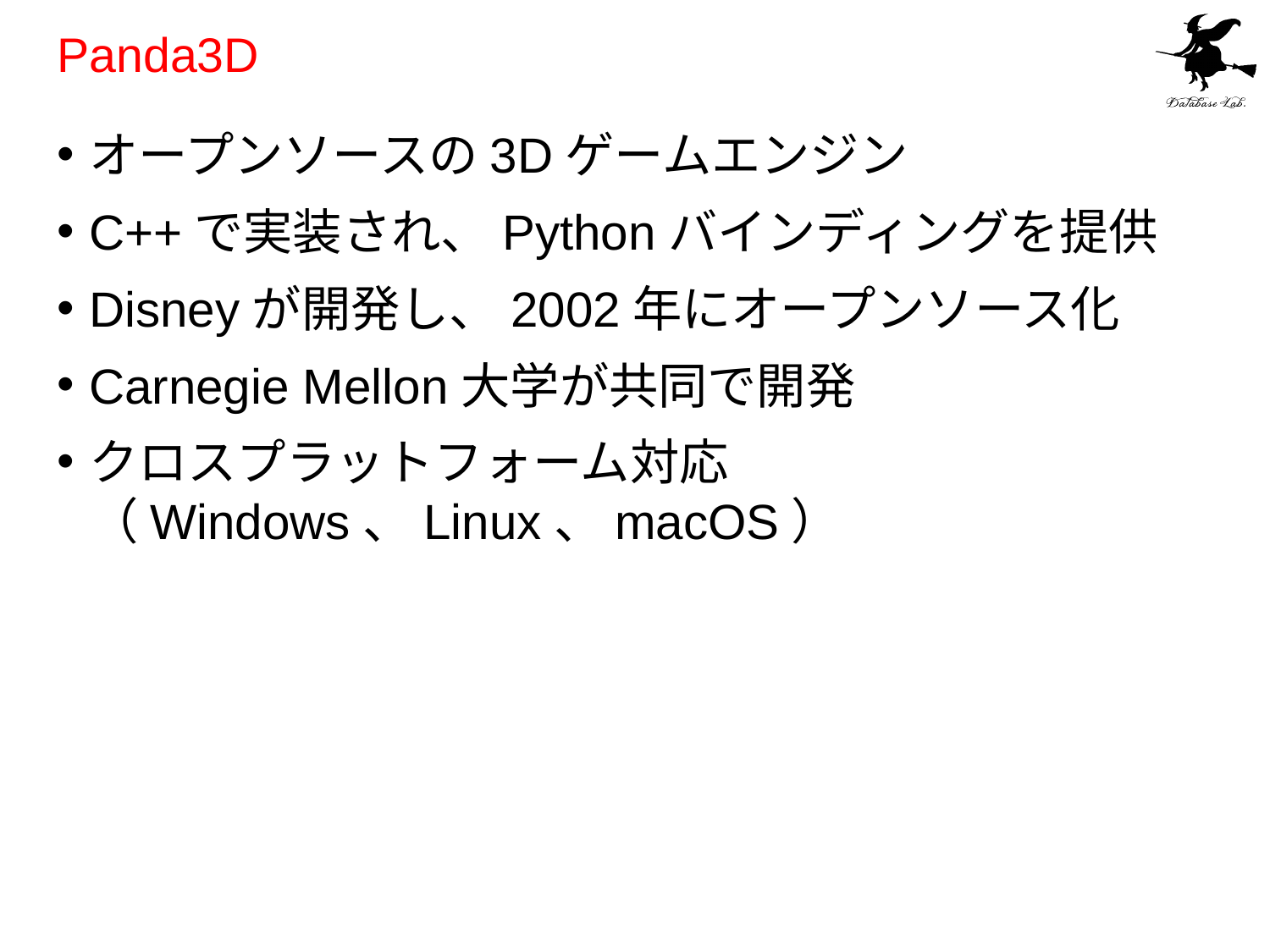

# Panda3D
オープンソースの3Dゲームエンジン
C++で実装され、Pythonバインディングを提供
Disneyが開発し、2002年にオープンソース化
Carnegie Mellon大学が共同で開発
クロスプラットフォーム対応（Windows、Linux、macOS）